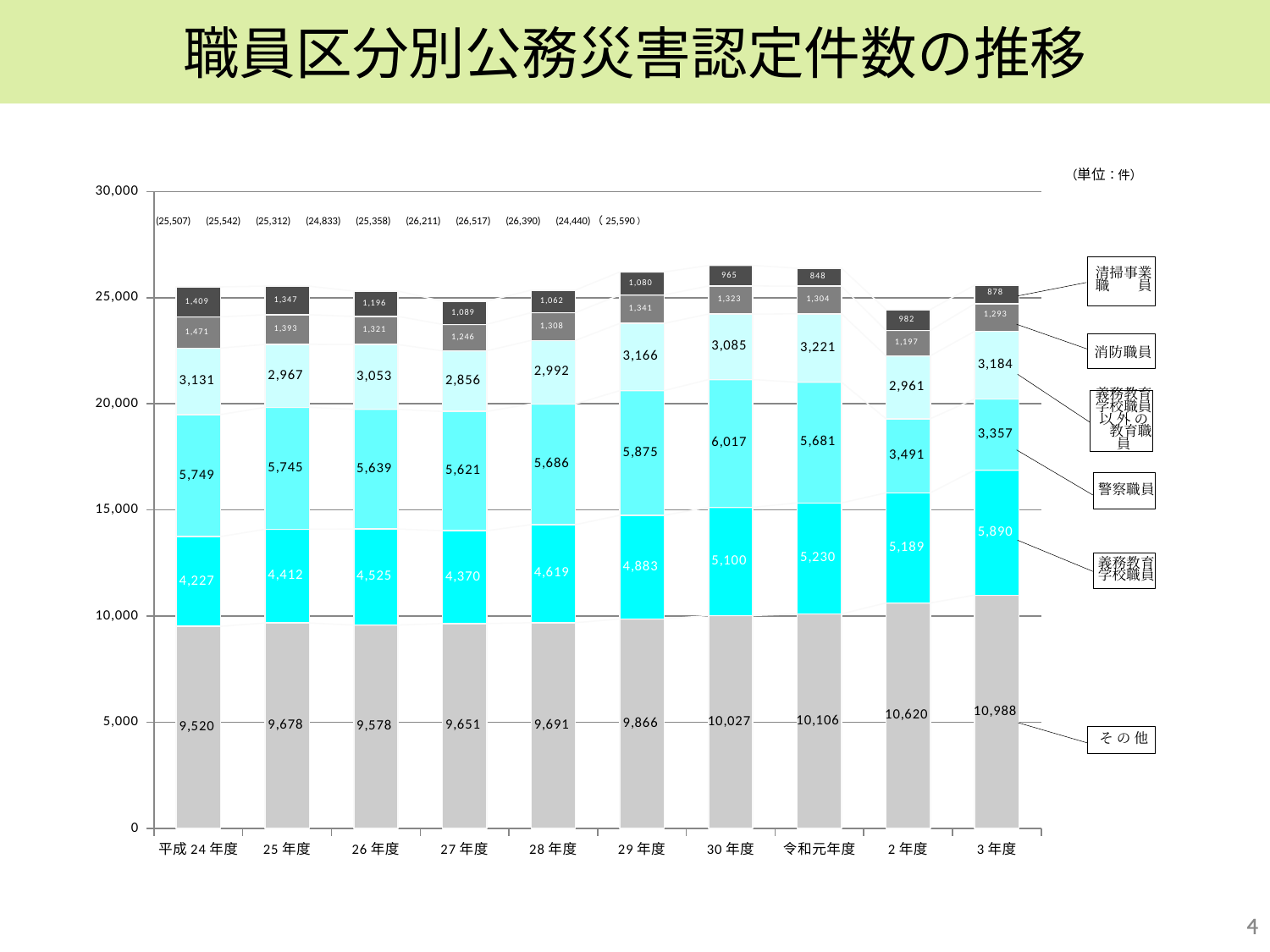

# 職員区分別公務災害認定件数の推移

### Chart

| Category | その他 | 義務教育学校職員 | 警察職員 | 義務教育学校職員以外の教育職員 | 消防職員 | 清掃事業職員 |
|---|---|---|---|---|---|---|
| 平成24年度 | 9520.0 | 4227.0 | 5749.0 | 3131.0 | 1471.0 | 1409.0 |
| 25年度 | 9678.0 | 4412.0 | 5745.0 | 2967.0 | 1393.0 | 1347.0 |
| 26年度 | 9578.0 | 4525.0 | 5639.0 | 3053.0 | 1321.0 | 1196.0 |
| 27年度 | 9651.0 | 4370.0 | 5621.0 | 2856.0 | 1246.0 | 1089.0 |
| 28年度 | 9691.0 | 4619.0 | 5686.0 | 2992.0 | 1308.0 | 1062.0 |
| 29年度 | 9866.0 | 4883.0 | 5875.0 | 3166.0 | 1341.0 | 1080.0 |
| 30年度 | 10027.0 | 5100.0 | 6017.0 | 3085.0 | 1323.0 | 965.0 |
| 令和元年度 | 10106.0 | 5230.0 | 5681.0 | 3221.0 | 1304.0 | 848.0 |
| 2年度 | 10620.0 | 5189.0 | 3491.0 | 2961.0 | 1197.0 | 982.0 |
| 3年度 | 10988.0 | 5890.0 | 3357.0 | 3184.0 | 1293.0 | 878.0 |
清掃事業
職　　員
義務教育学校職員以 外 の　教育職員
警察職員
義務教育学校職員
そ の 他
4